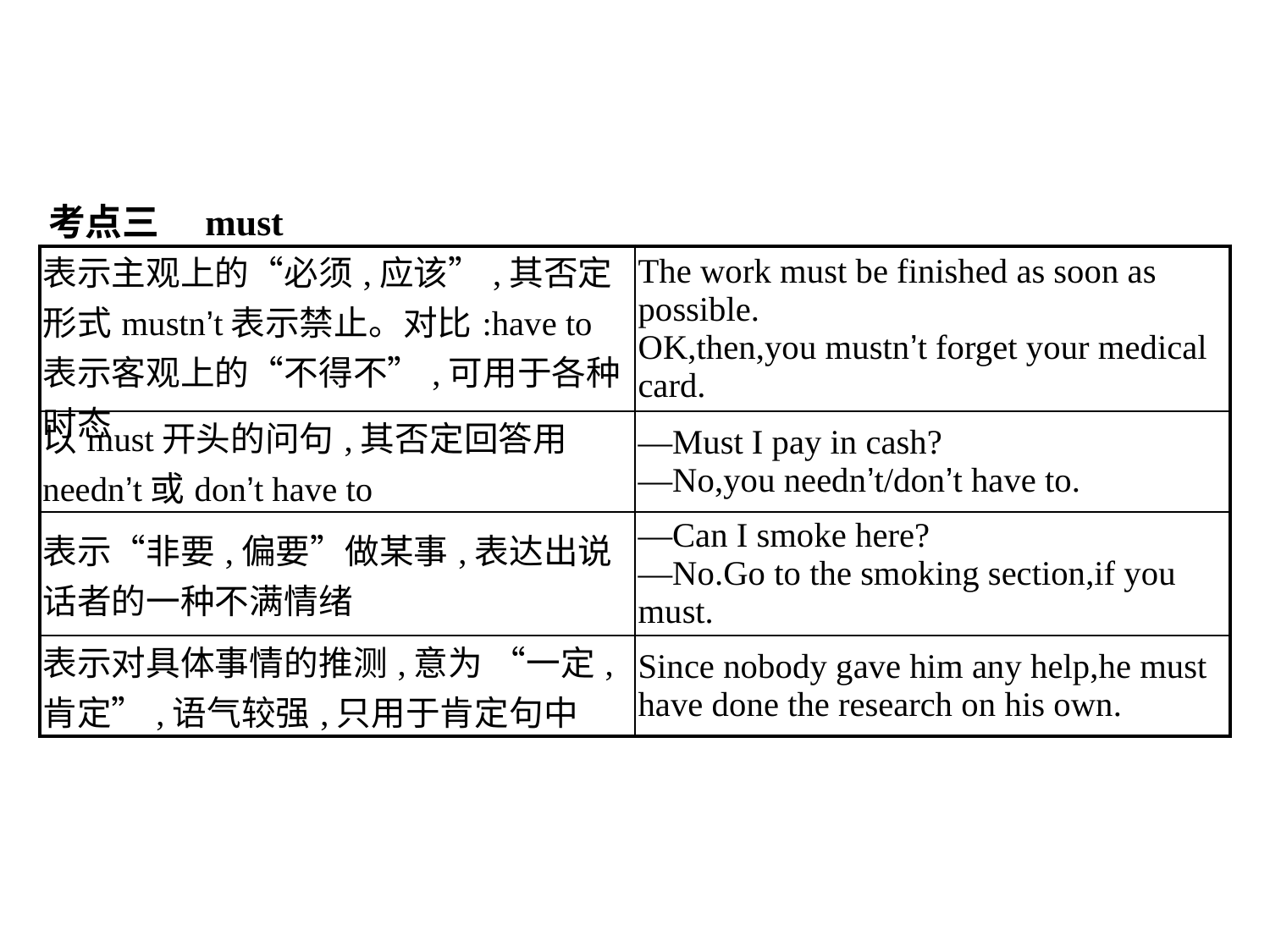

考点三　must
| 表示主观上的“必须,应该”,其否定形式mustn’t表示禁止。对比:have to表示客观上的“不得不”,可用于各种时态 | The work must be finished as soon as possible. OK,then,you mustn’t forget your medical card. |
| --- | --- |
| 以must开头的问句,其否定回答用needn’t或don’t have to | —Must I pay in cash? —No,you needn’t/don’t have to. |
| 表示“非要,偏要”做某事,表达出说话者的一种不满情绪 | —Can I smoke here? —No.Go to the smoking section,if you must. |
| 表示对具体事情的推测,意为 “一定,肯定”,语气较强,只用于肯定句中 | Since nobody gave him any help,he must have done the research on his own. |